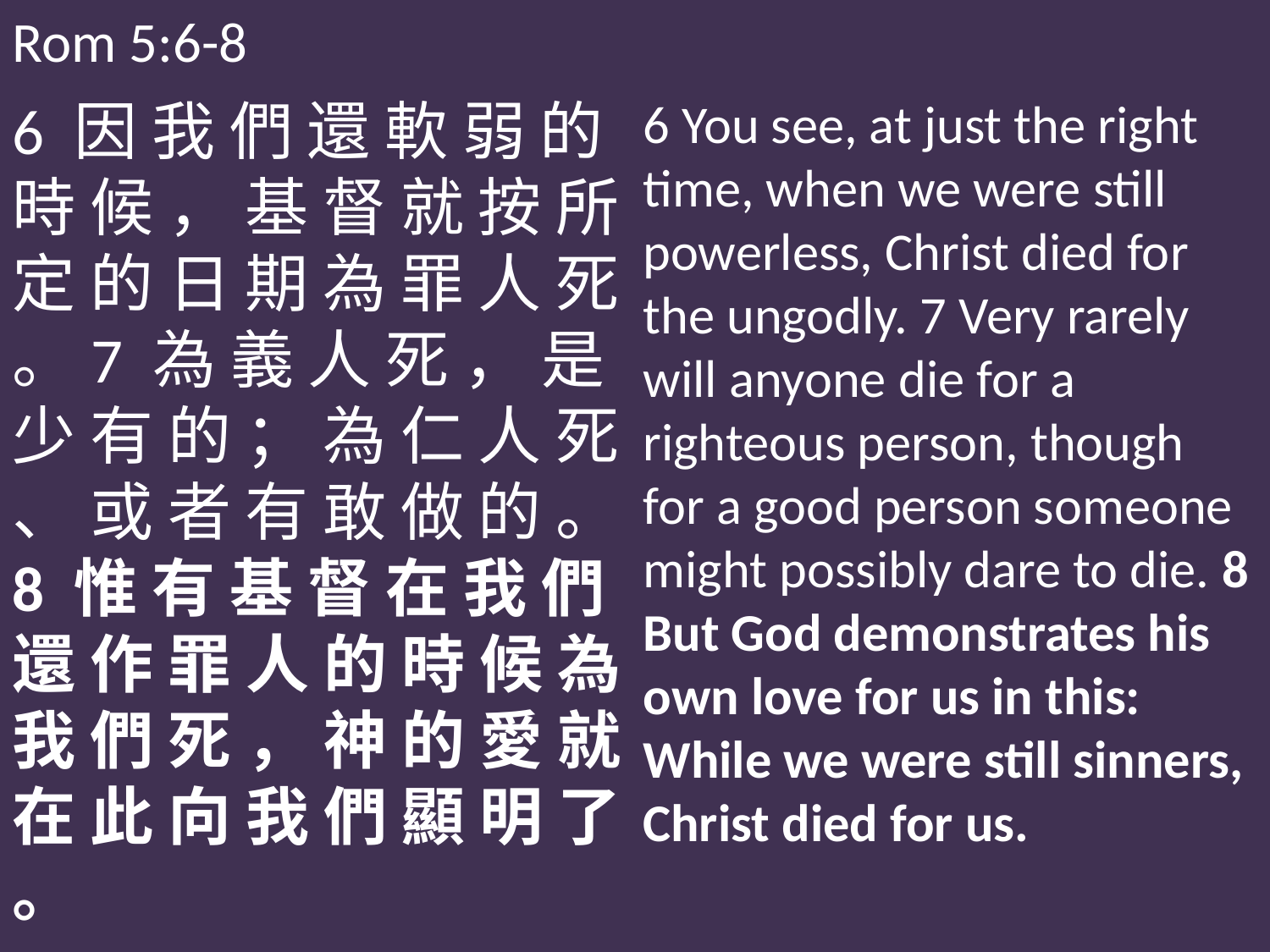

Rom 5:6-8
6 因 我 們 還 軟 弱 的 時 候 ， 基 督 就 按 所 定 的 日 期 為 罪 人 死 。7 為 義 人 死 ， 是 少 有 的 ； 為 仁 人 死 、 或 者 有 敢 做 的 。8 惟 有 基 督 在 我 們 還 作 罪 人 的 時 候 為 我 們 死 ， 神 的 愛 就 在 此 向 我 們 顯 明 了 。
6 You see, at just the right time, when we were still powerless, Christ died for the ungodly. 7 Very rarely will anyone die for a righteous person, though for a good person someone might possibly dare to die. 8 But God demonstrates his own love for us in this: While we were still sinners, Christ died for us.